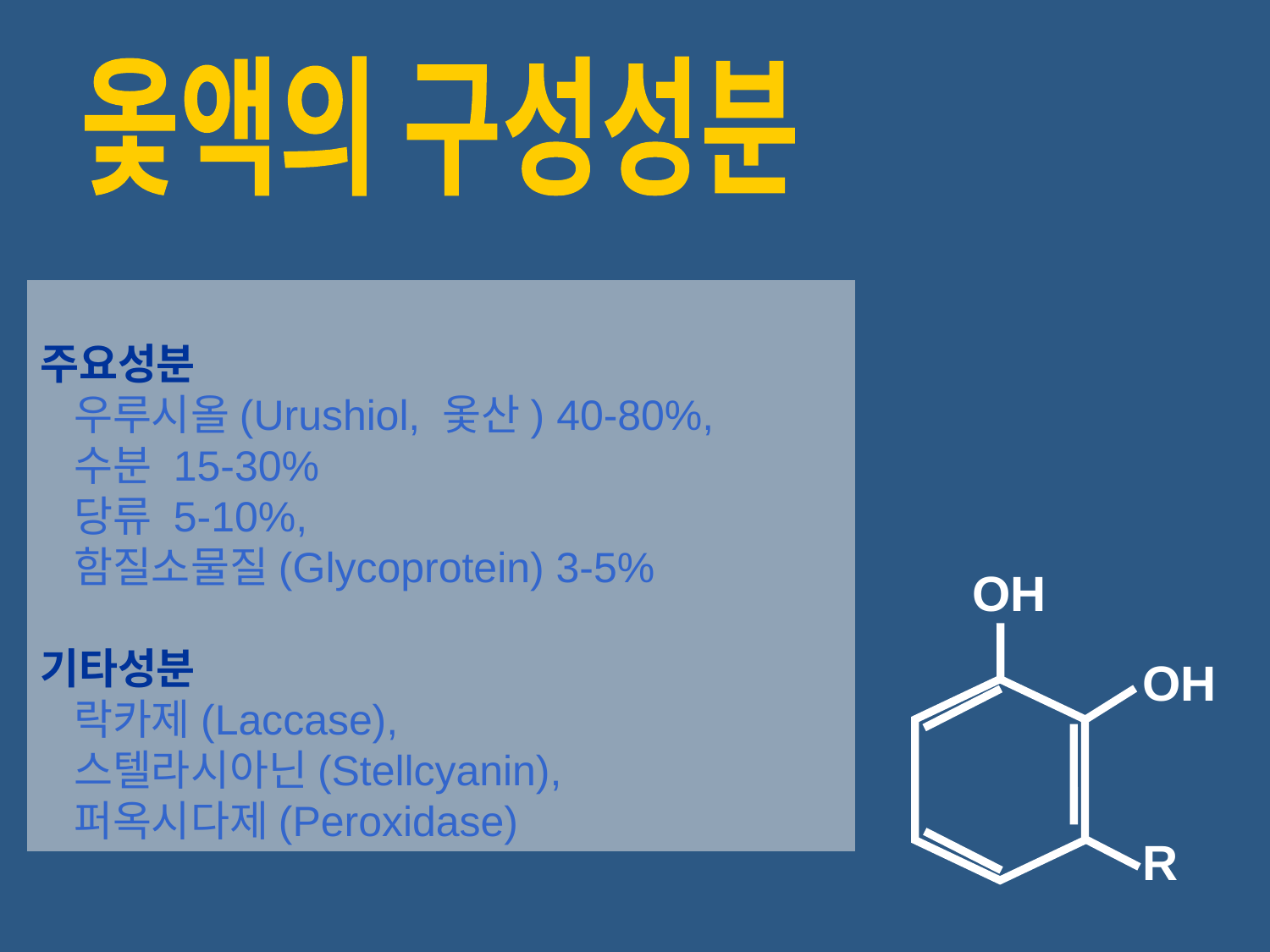

옻액의 구성성분

주요성분
  우루시올(Urushiol, 옻산) 40-80%,
  수분 15-30%
  당류 5-10%,
  함질소물질(Glycoprotein) 3-5%

기타성분
  락카제(Laccase),
  스텔라시아닌(Stellcyanin),
  퍼옥시다제(Peroxidase)
OH

OH
R